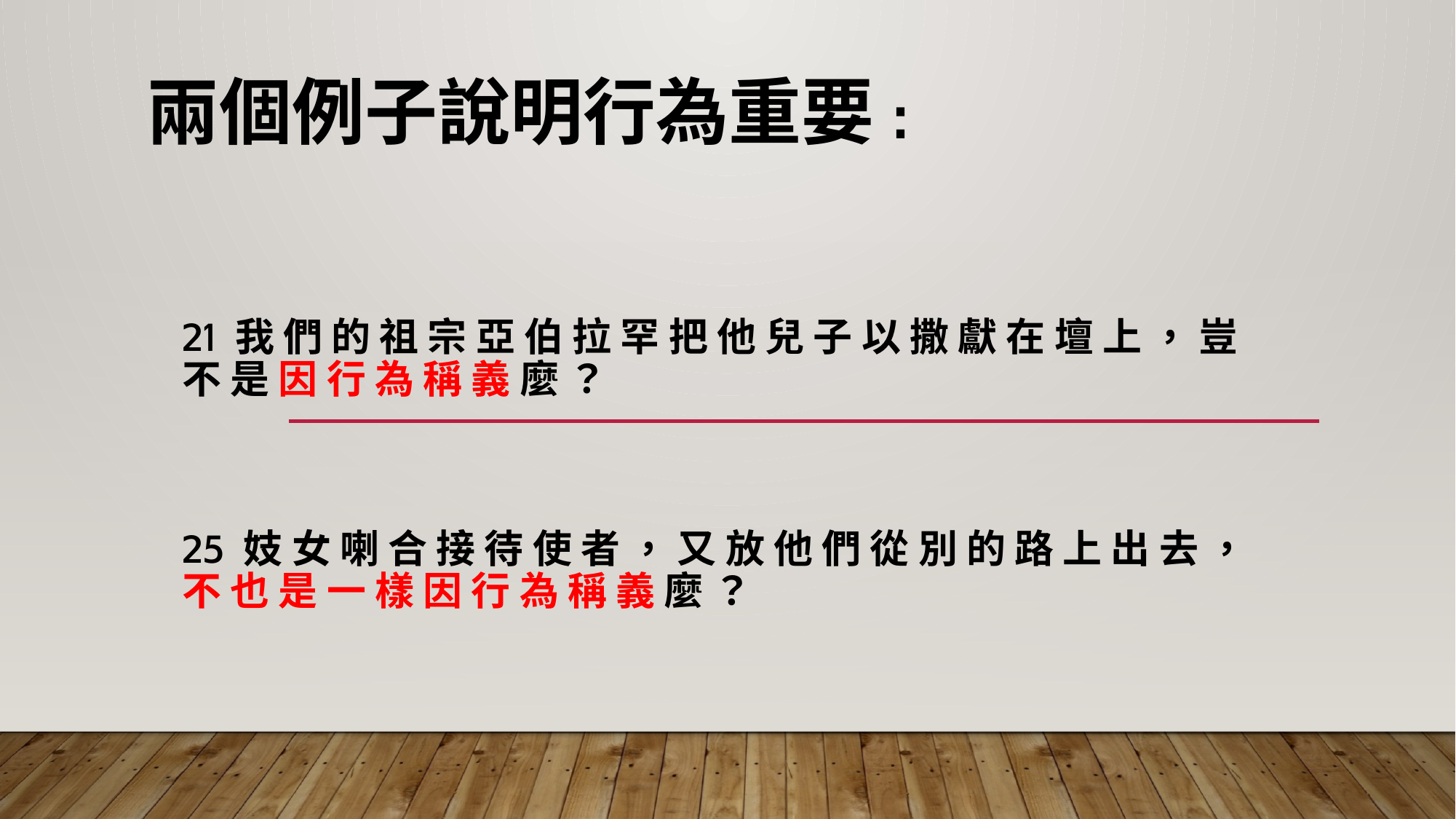

兩個例子說明行為重要:
# 21 我 們 的 祖 宗 亞 伯 拉 罕 把 他 兒 子 以 撒 獻 在 壇 上 ， 豈 不 是 因 行 為 稱 義 麼 ？ 25 妓 女 喇 合 接 待 使 者 ， 又 放 他 們 從 別 的 路 上 出 去 ， 不 也 是 一 樣 因 行 為 稱 義 麼 ？